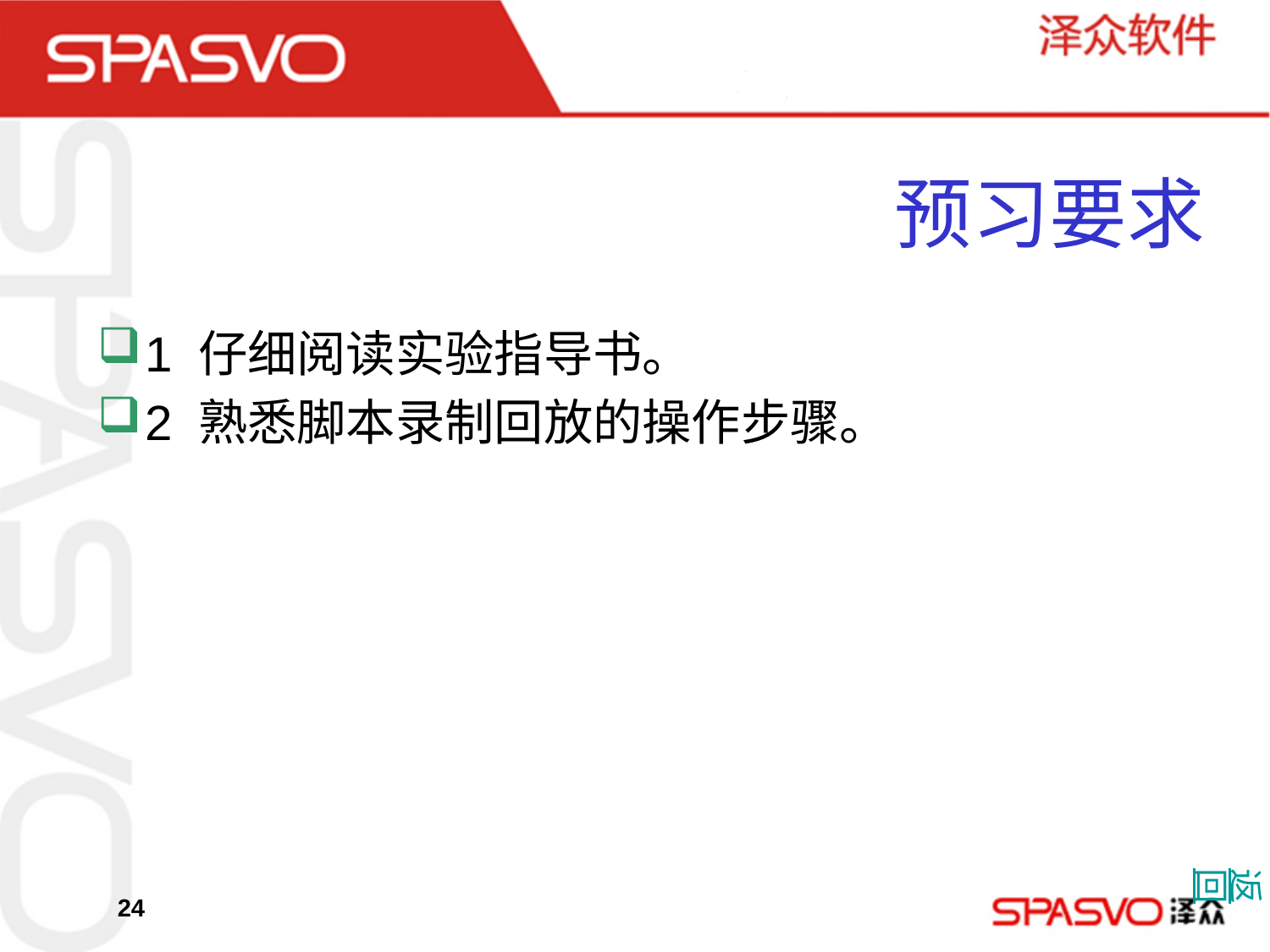

# 预习要求
1 仔细阅读实验指导书。
2 熟悉脚本录制回放的操作步骤。

返回
24